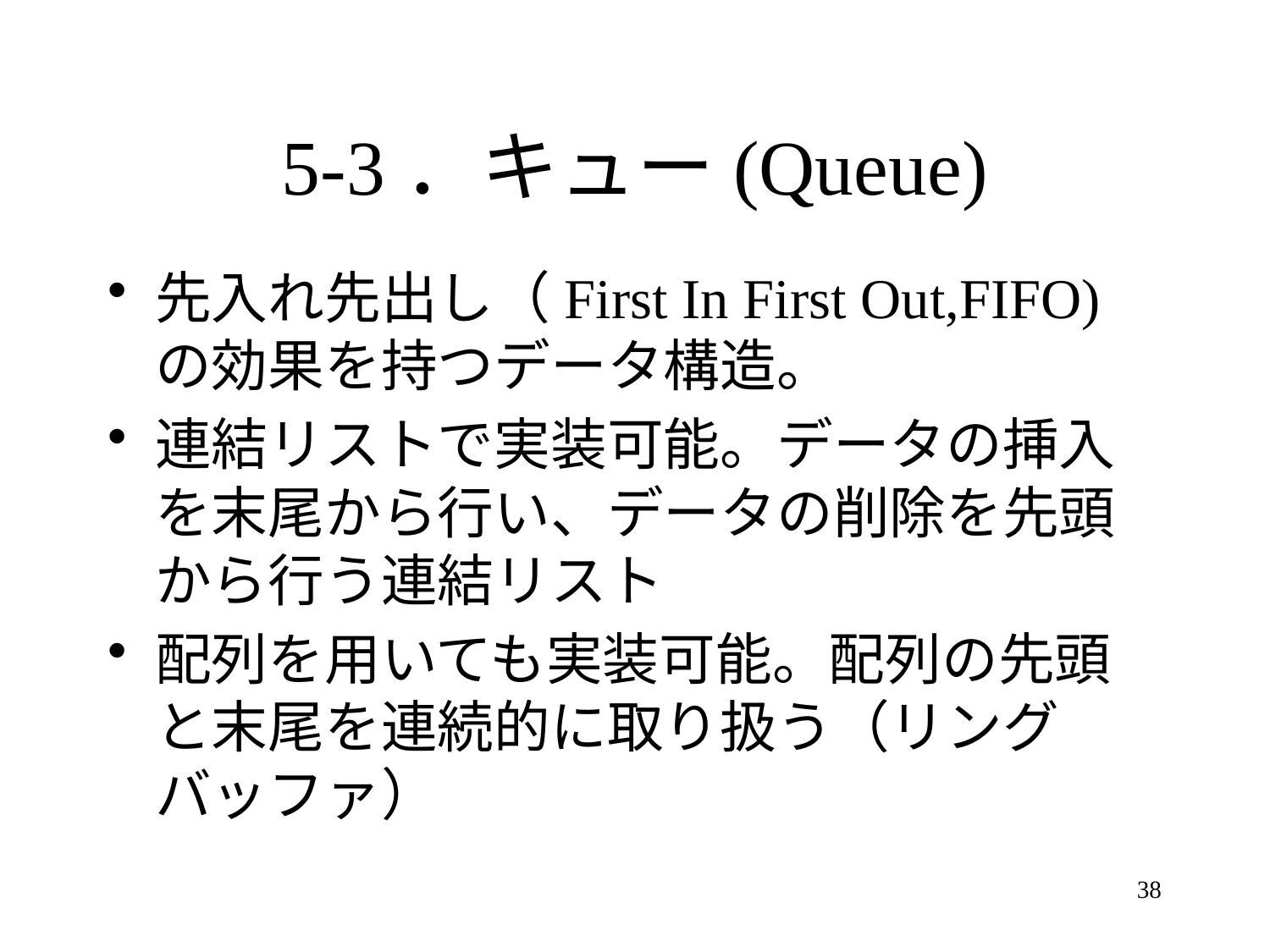

# 5-3．キュー(Queue)
先入れ先出し（First In First Out,FIFO)の効果を持つデータ構造。
連結リストで実装可能。データの挿入を末尾から行い、データの削除を先頭から行う連結リスト
配列を用いても実装可能。配列の先頭と末尾を連続的に取り扱う（リングバッファ）
38